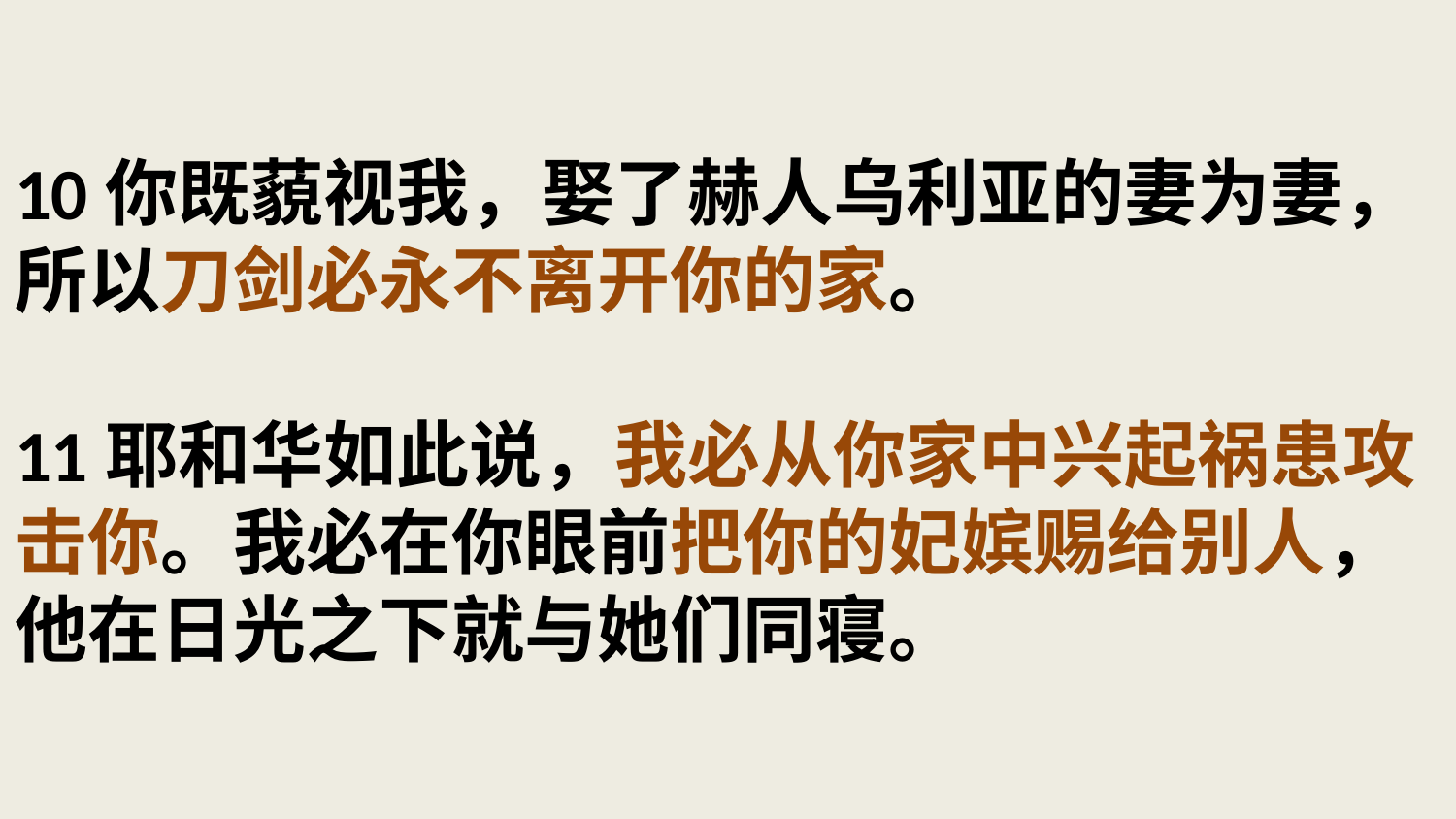

# 10你既藐视我，娶了赫人乌利亚的妻为妻，所以刀剑必永不离开你的家。 11耶和华如此说，我必从你家中兴起祸患攻击你。我必在你眼前把你的妃嫔赐给别人，他在日光之下就与她们同寝。